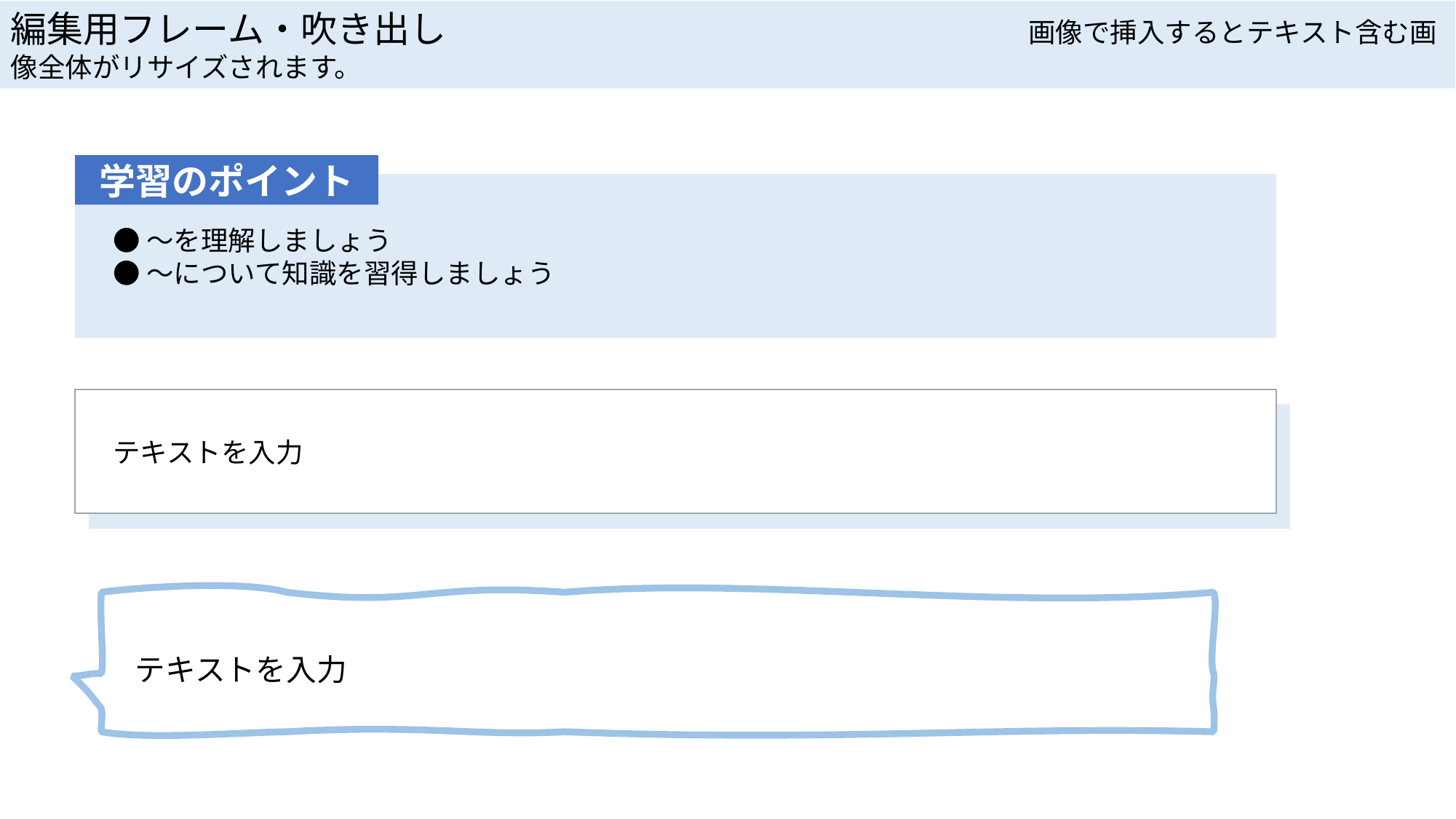

編集用フレーム・吹き出し　　　　　　　　　　　　　　　　画像で挿入するとテキスト含む画像全体がリサイズされます。
学習のポイント
　● ～を理解しましょう
　● ～について知識を習得しましょう
　テキストを入力
　● ～を理解しましょう
　● ～について知識を習得しましょう

テキストを入力